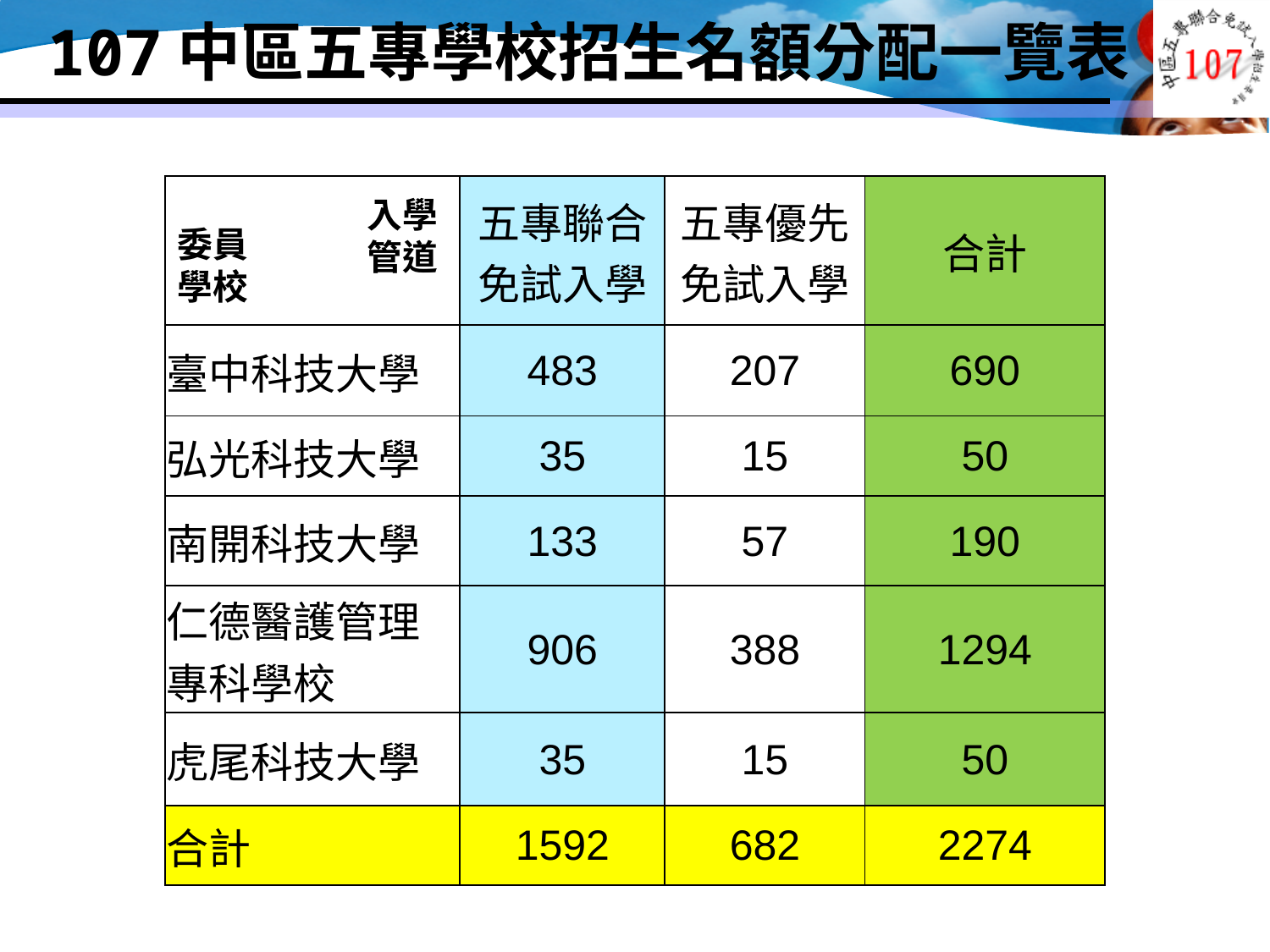

# 107中區五專學校招生名額分配一覽表
|  | 五專聯合免試入學 | 五專優先免試入學 | 合計 |
| --- | --- | --- | --- |
| 臺中科技大學 | 483 | 207 | 690 |
| 弘光科技大學 | 35 | 15 | 50 |
| 南開科技大學 | 133 | 57 | 190 |
| 仁德醫護管理專科學校 | 906 | 388 | 1294 |
| 虎尾科技大學 | 35 | 15 | 50 |
| 合計 | 1592 | 682 | 2274 |
入學管道
委員學校